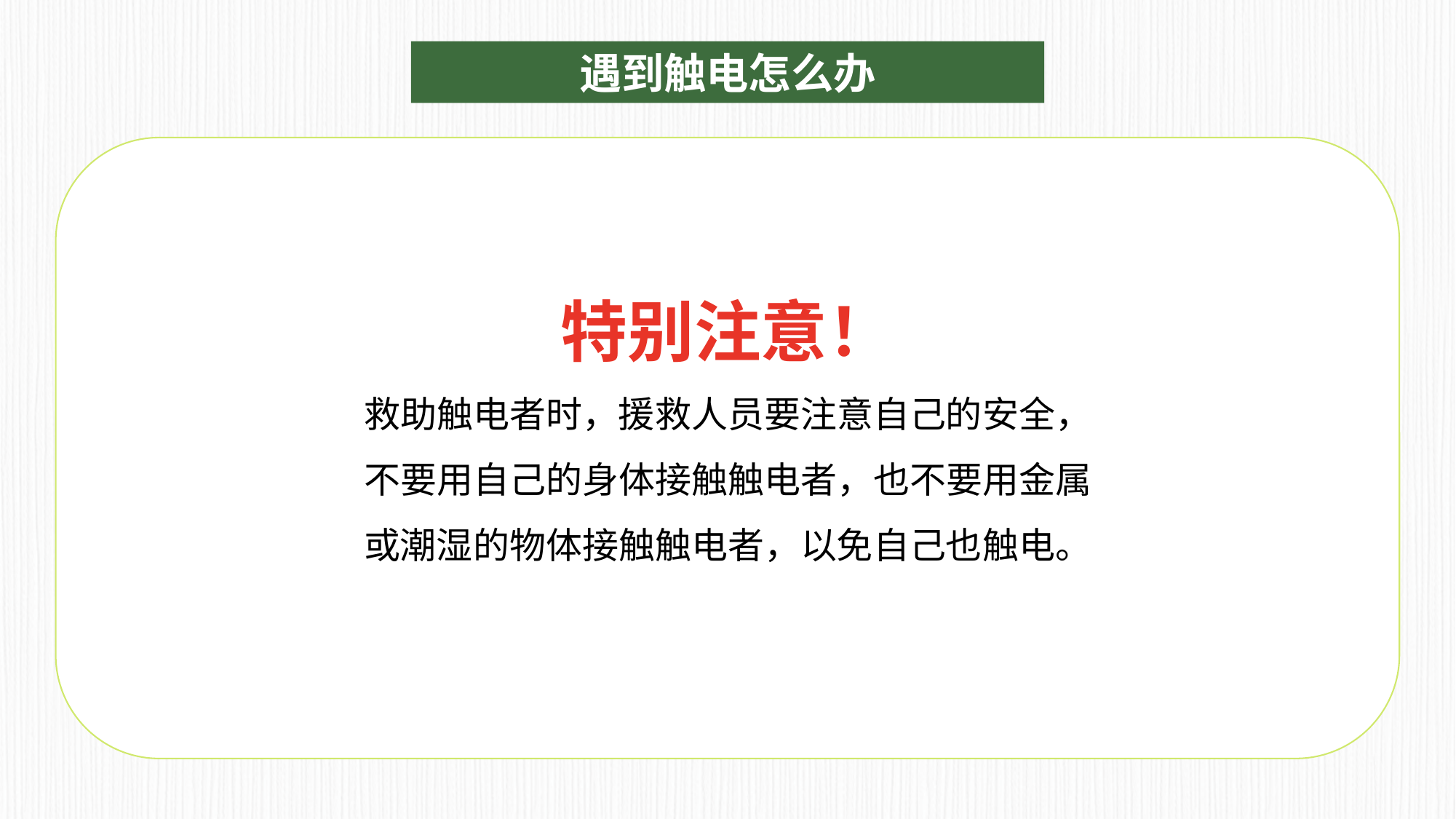

遇到触电怎么办

特别注意！
救助触电者时，援救人员要注意自己的安全，不要用自己的身体接触触电者，也不要用金属或潮湿的物体接触触电者，以免自己也触电。